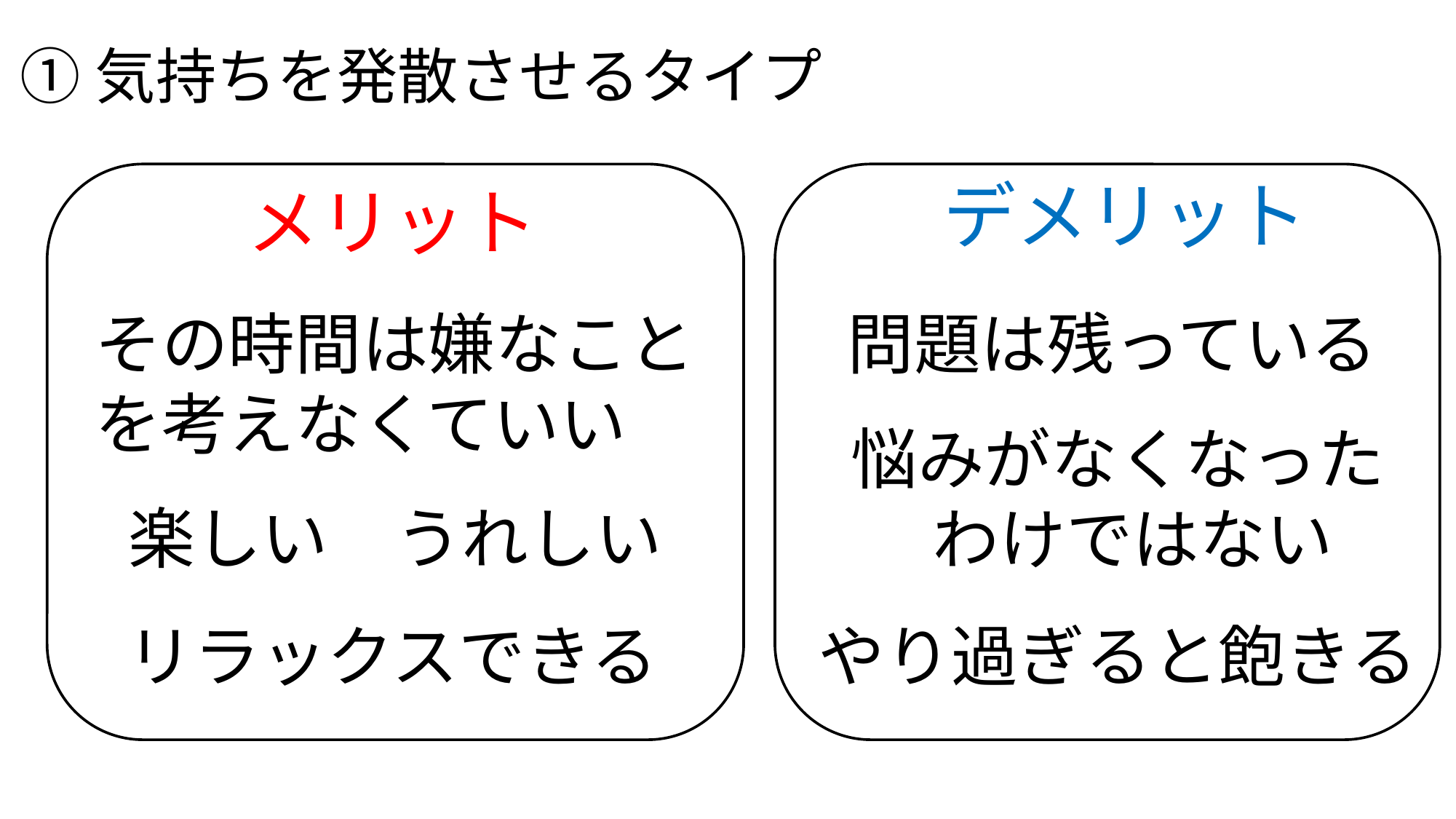

①気持ちを発散させるタイプ

デメリット
メリット
その時間は嫌なこと
を考えなくていい
問題は残っている
悩みがなくなった
　 わけではない
楽しい　うれしい
リラックスできる
やり過ぎると飽きる